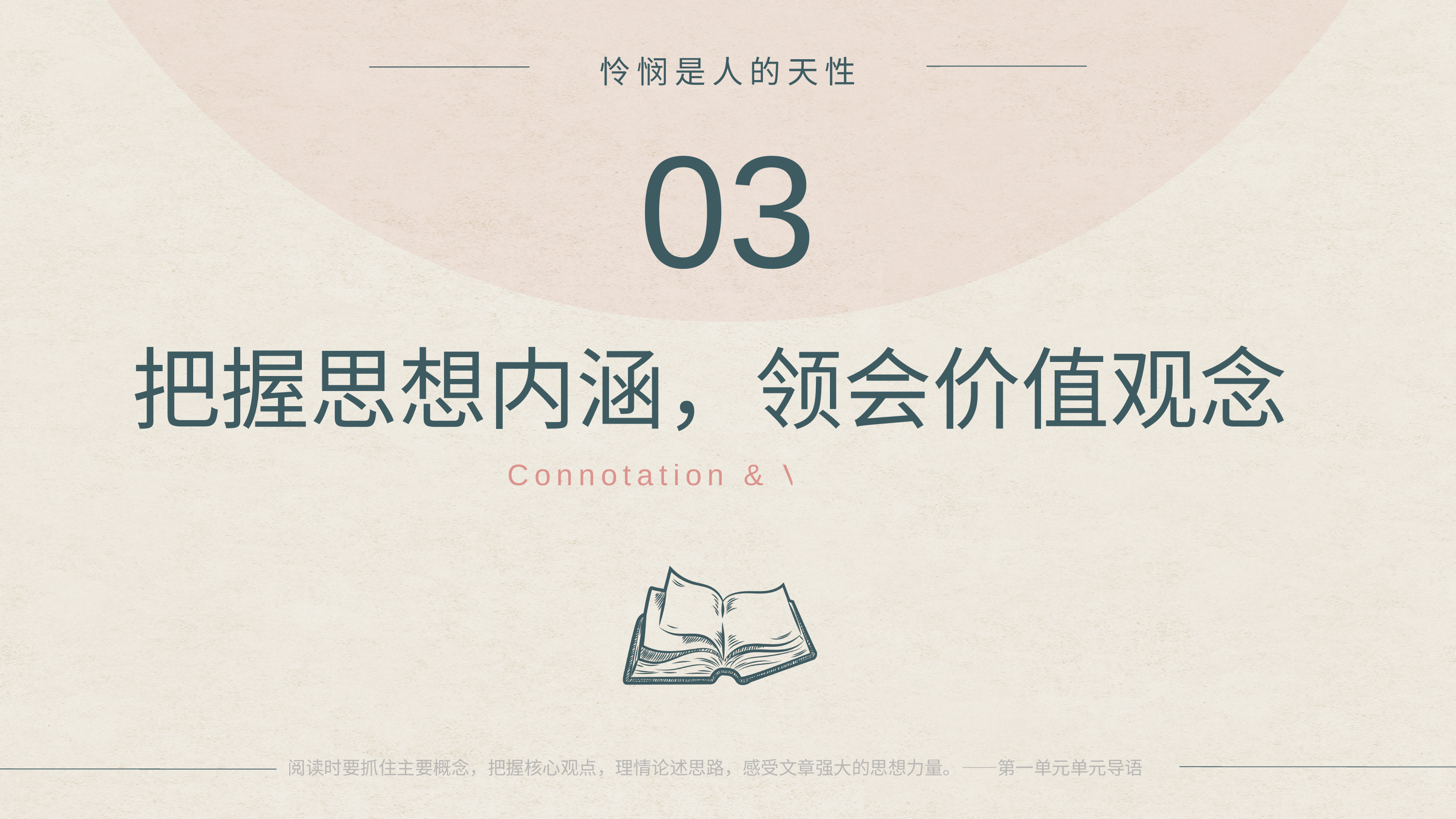

怜悯是人的天性

03
把握思想内涵，领会价值观念
Connotation & Values

阅读时要抓住主要概念，把握核心观点，理情论述思路，感受文章强大的思想力量。——第一单元单元导语